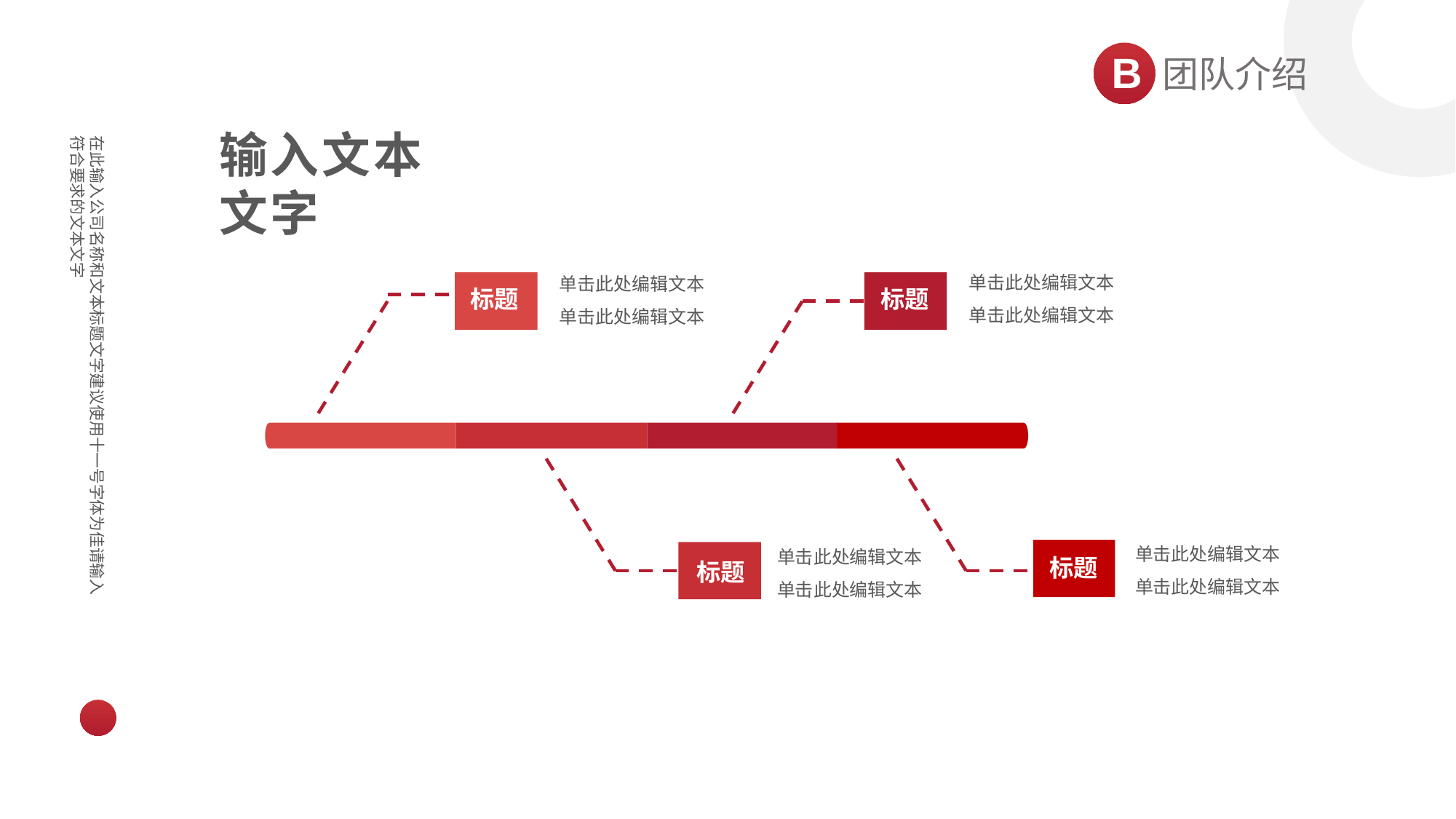

B

团队介绍
输入文本
文字
单击此处编辑文本单击此处编辑文本
单击此处编辑文本单击此处编辑文本

标题
标题
单击此处编辑文本单击此处编辑文本
单击此处编辑文本单击此处编辑文本
标题
标题
在此输入公司名称和文本标题文字建议使用十一号字体为佳请输入符合要求的文本文字